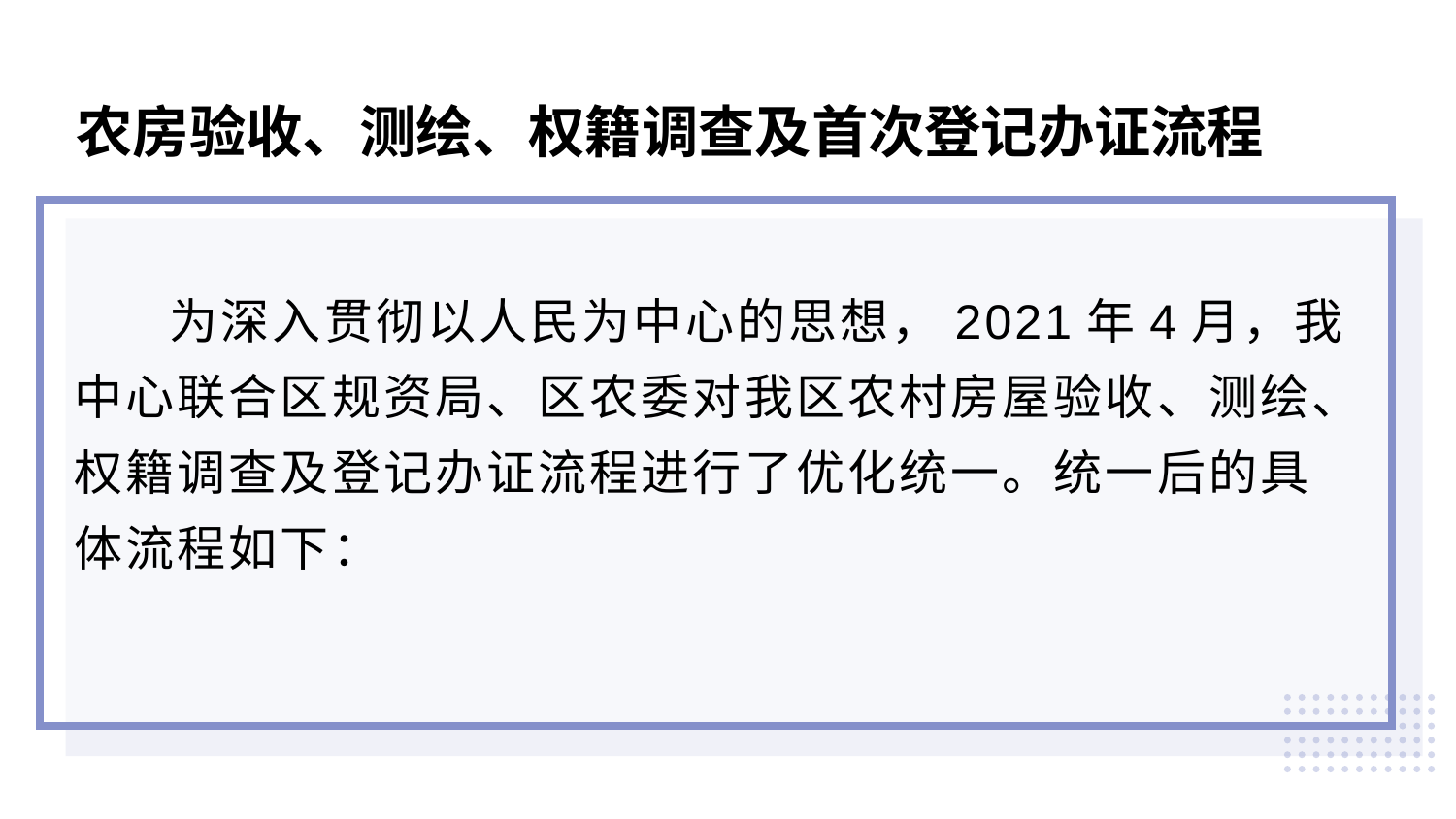

农房验收、测绘、权籍调查及首次登记办证流程

      为深入贯彻以人民为中心的思想，2021年4月，我中心联合区规资局、区农委对我区农村房屋验收、测绘、权籍调查及登记办证流程进行了优化统一。统一后的具体流程如下：